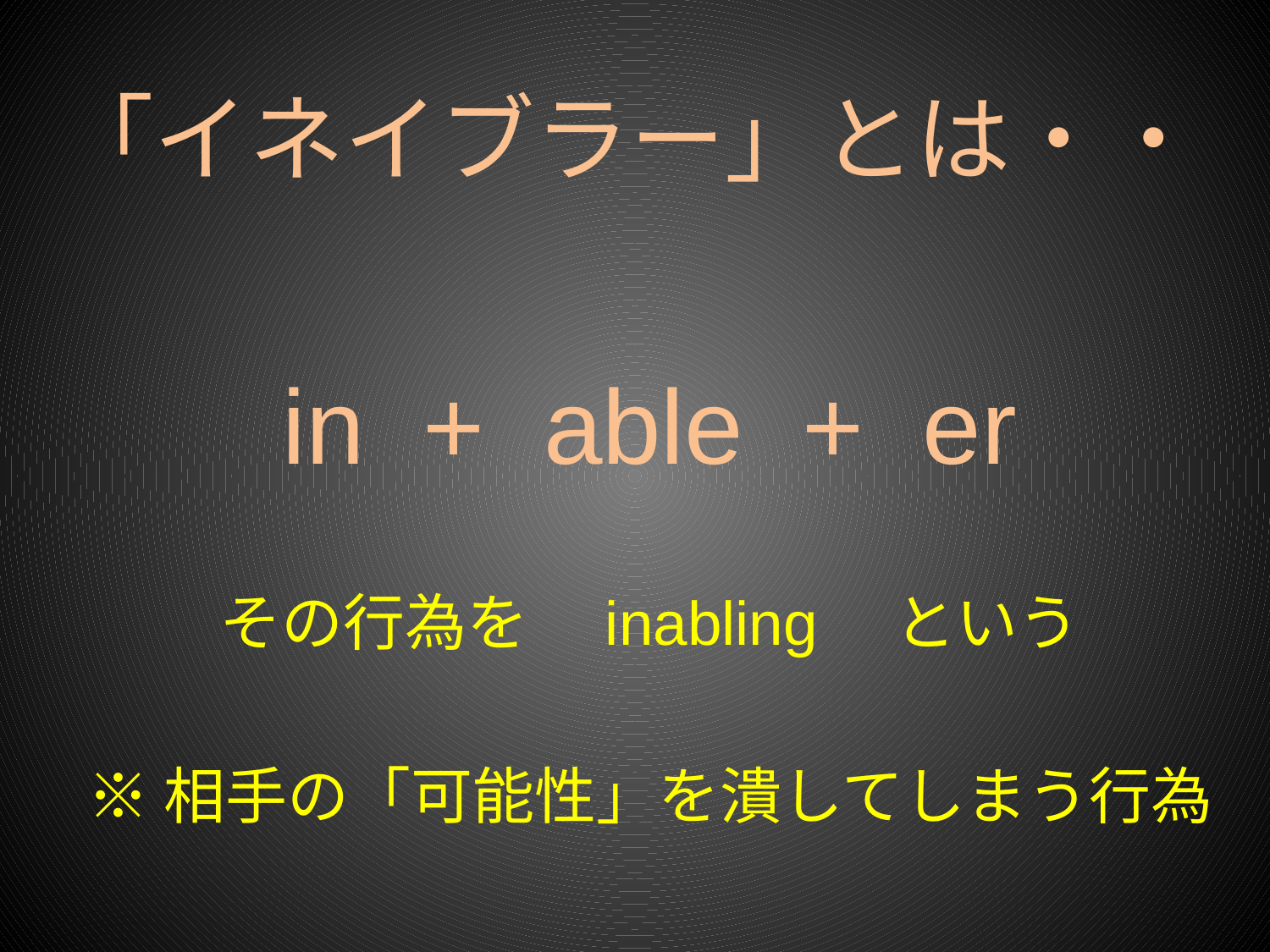

# 「イネイブラー」とは・・

in  +  able  +  er

その行為を　inabling　という

※相手の「可能性」を潰してしまう行為